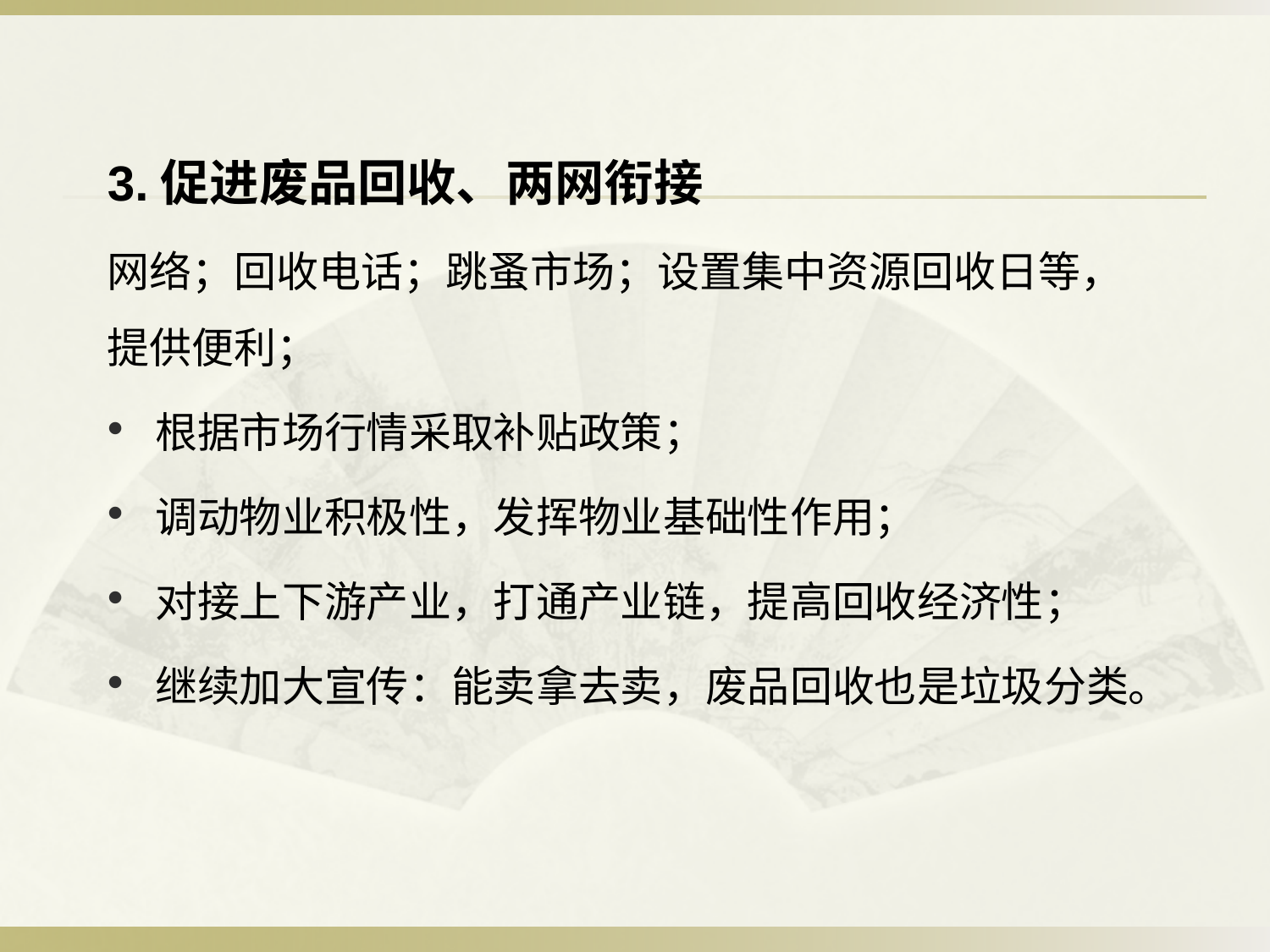

3.促进废品回收、两网衔接
网络；回收电话；跳蚤市场；设置集中资源回收日等，提供便利；
根据市场行情采取补贴政策；
调动物业积极性，发挥物业基础性作用；
对接上下游产业，打通产业链，提高回收经济性；
继续加大宣传：能卖拿去卖，废品回收也是垃圾分类。